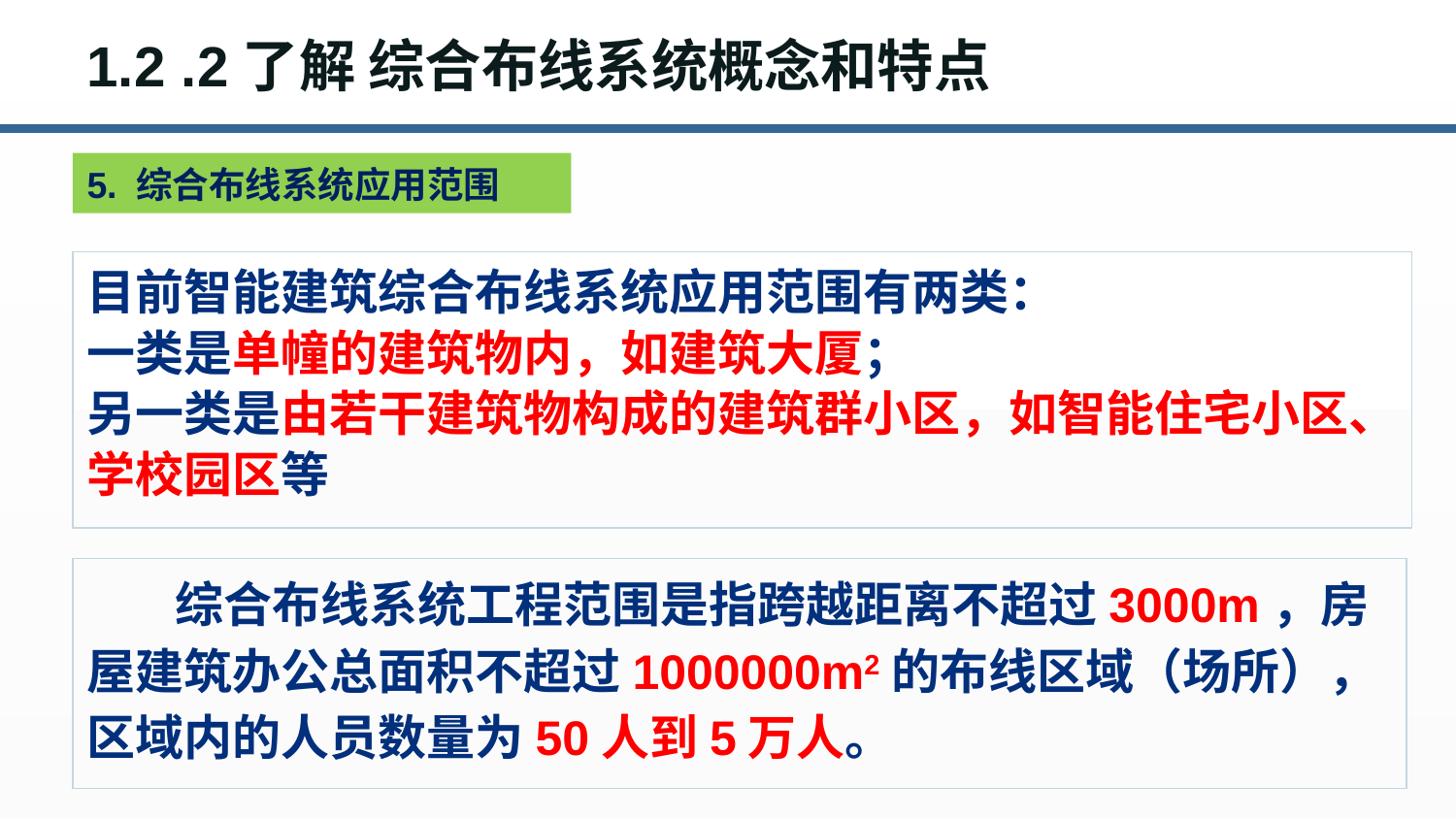

# 1.2 .2了解 综合布线系统概念和特点
5. 综合布线系统应用范围
目前智能建筑综合布线系统应用范围有两类：
一类是单幢的建筑物内，如建筑大厦；
另一类是由若干建筑物构成的建筑群小区，如智能住宅小区、学校园区等
       综合布线系统工程范围是指跨越距离不超过3000m，房屋建筑办公总面积不超过1000000m2的布线区域（场所），区域内的人员数量为50人到5万人。